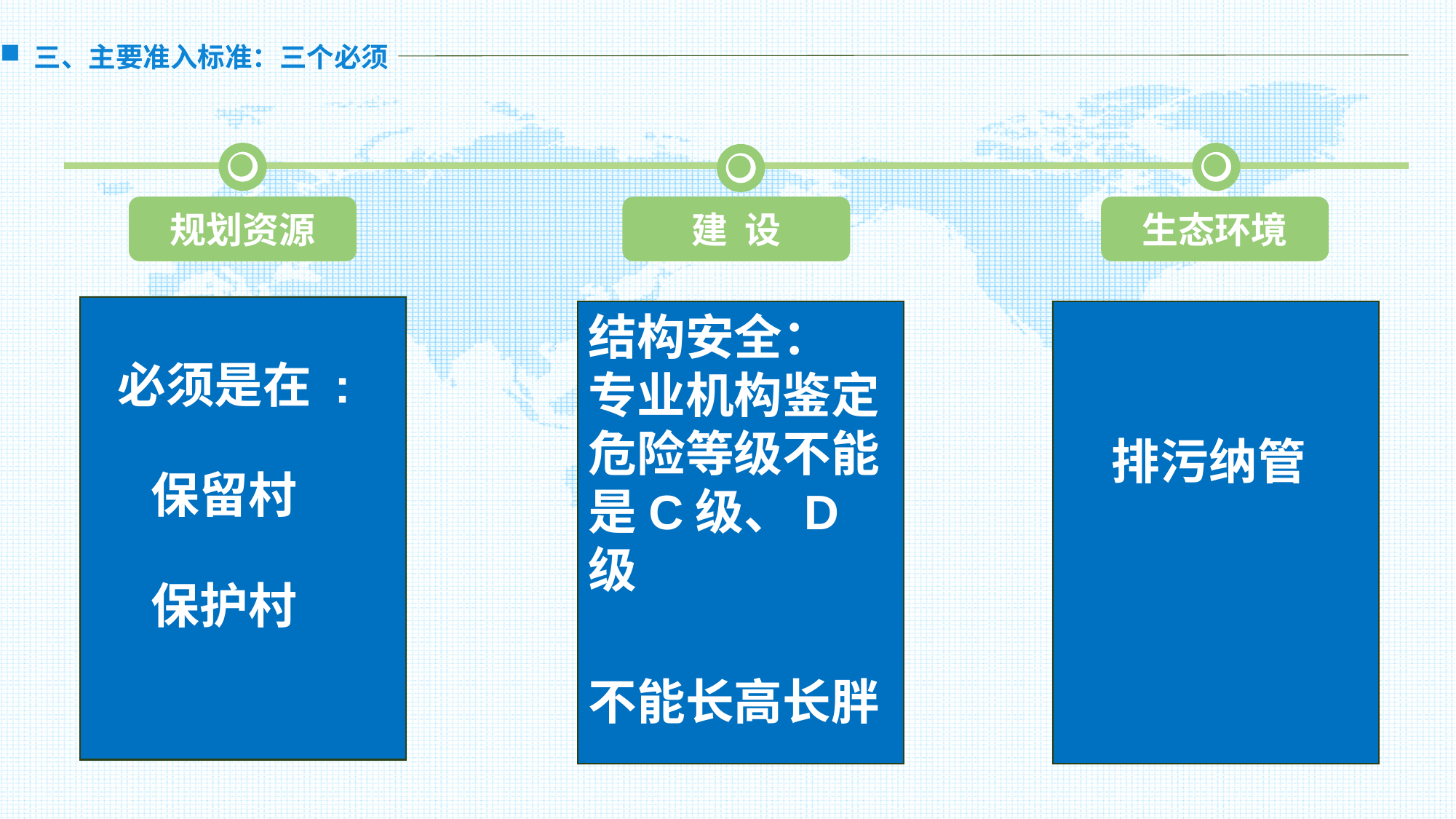

三、主要准入标准：三个必须

规划资源
建  设
生态环境

必须是在 :

  保留村

  保护村

结构安全：
专业机构鉴定危险等级不能是C级、D级

不能长高长胖

排污纳管
后四次
场景建设汇报